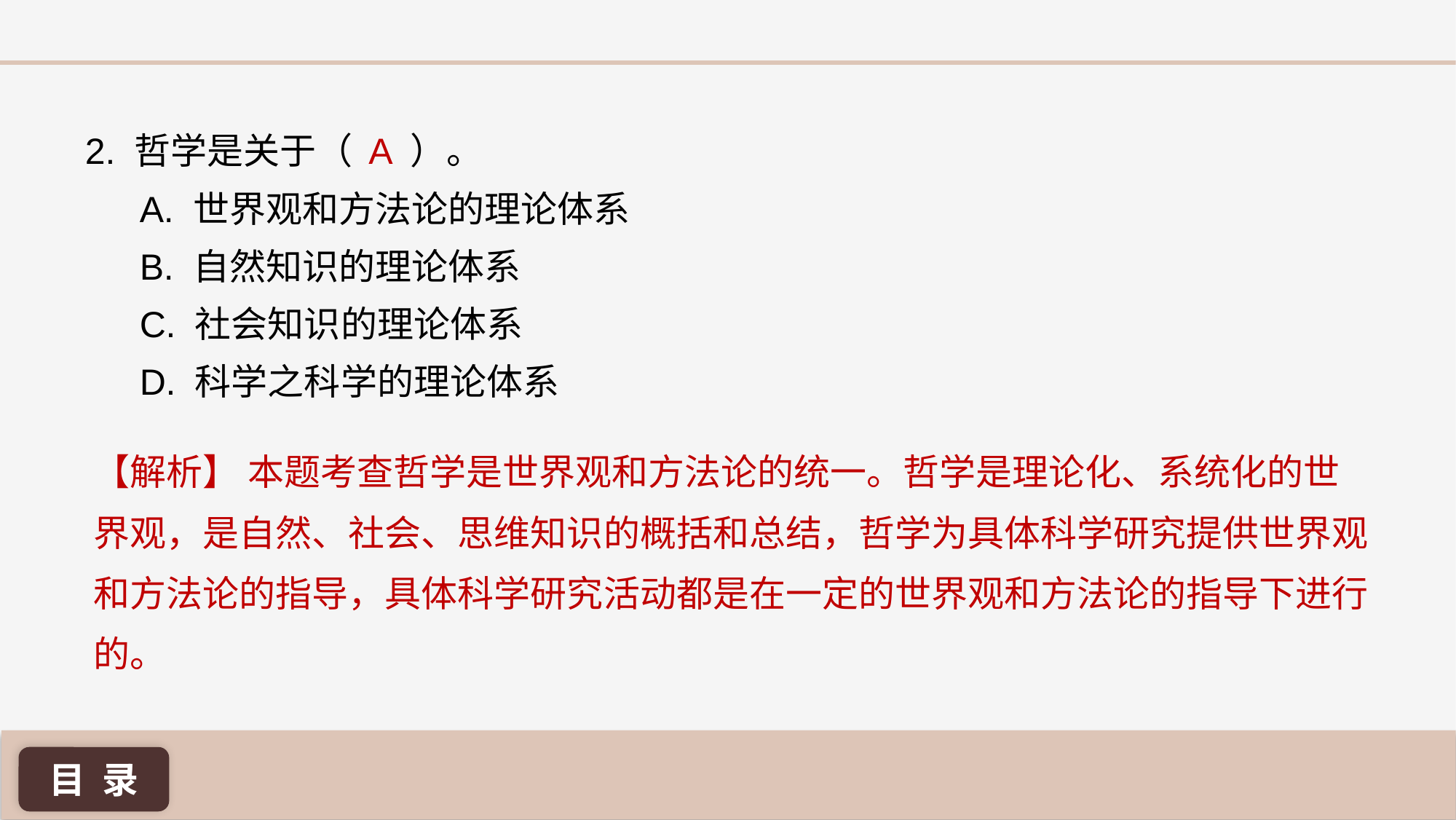

A
2. 哲学是关于（       ）。
A. 世界观和方法论的理论体系
B. 自然知识的理论体系
C. 社会知识的理论体系
D. 科学之科学的理论体系
【解析】 本题考查哲学是世界观和方法论的统一。哲学是理论化、系统化的世界观，是自然、社会、思维知识的概括和总结，哲学为具体科学研究提供世界观和方法论的指导，具体科学研究活动都是在一定的世界观和方法论的指导下进行的。